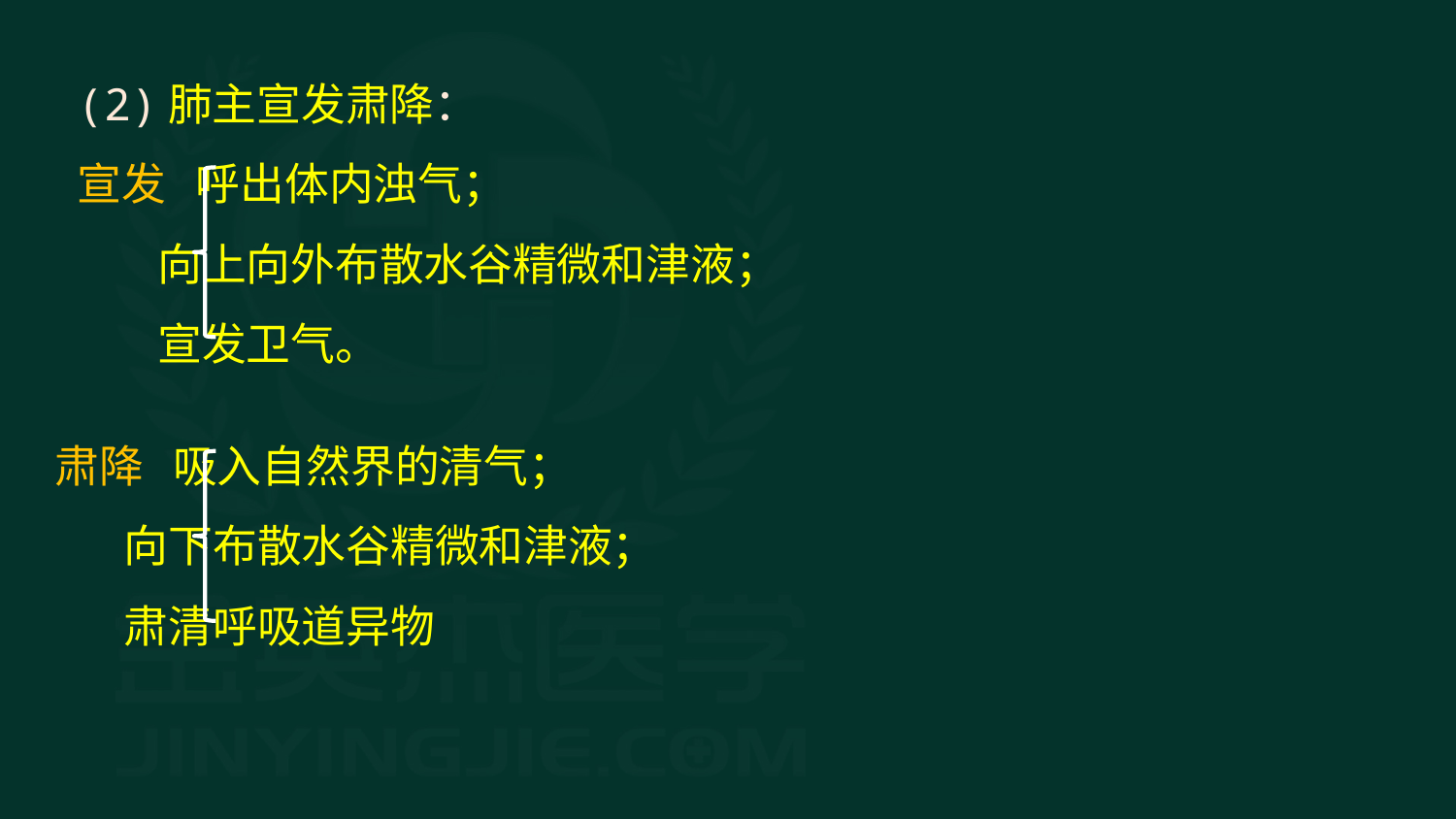

(2)肺主宣发肃降：
宣发   呼出体内浊气；
       向上向外布散水谷精微和津液；
       宣发卫气。

  肃降   吸入自然界的清气；
         向下布散水谷精微和津液；
         肃清呼吸道异物